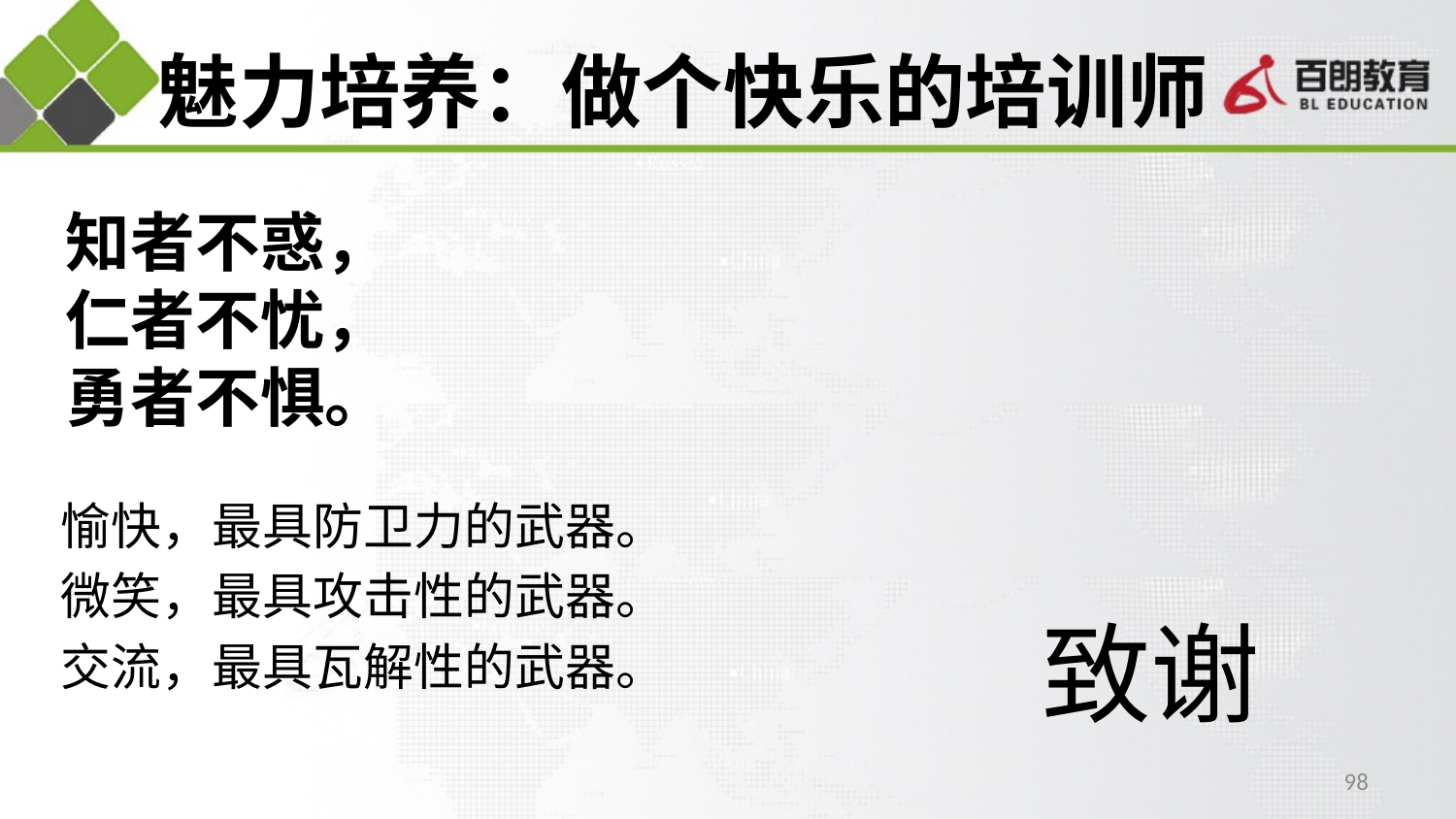

# 魅力培养：做个快乐的培训师
知者不惑，
仁者不忧，
勇者不惧。
愉快，最具防卫力的武器。
微笑，最具攻击性的武器。
交流，最具瓦解性的武器。
致谢
98